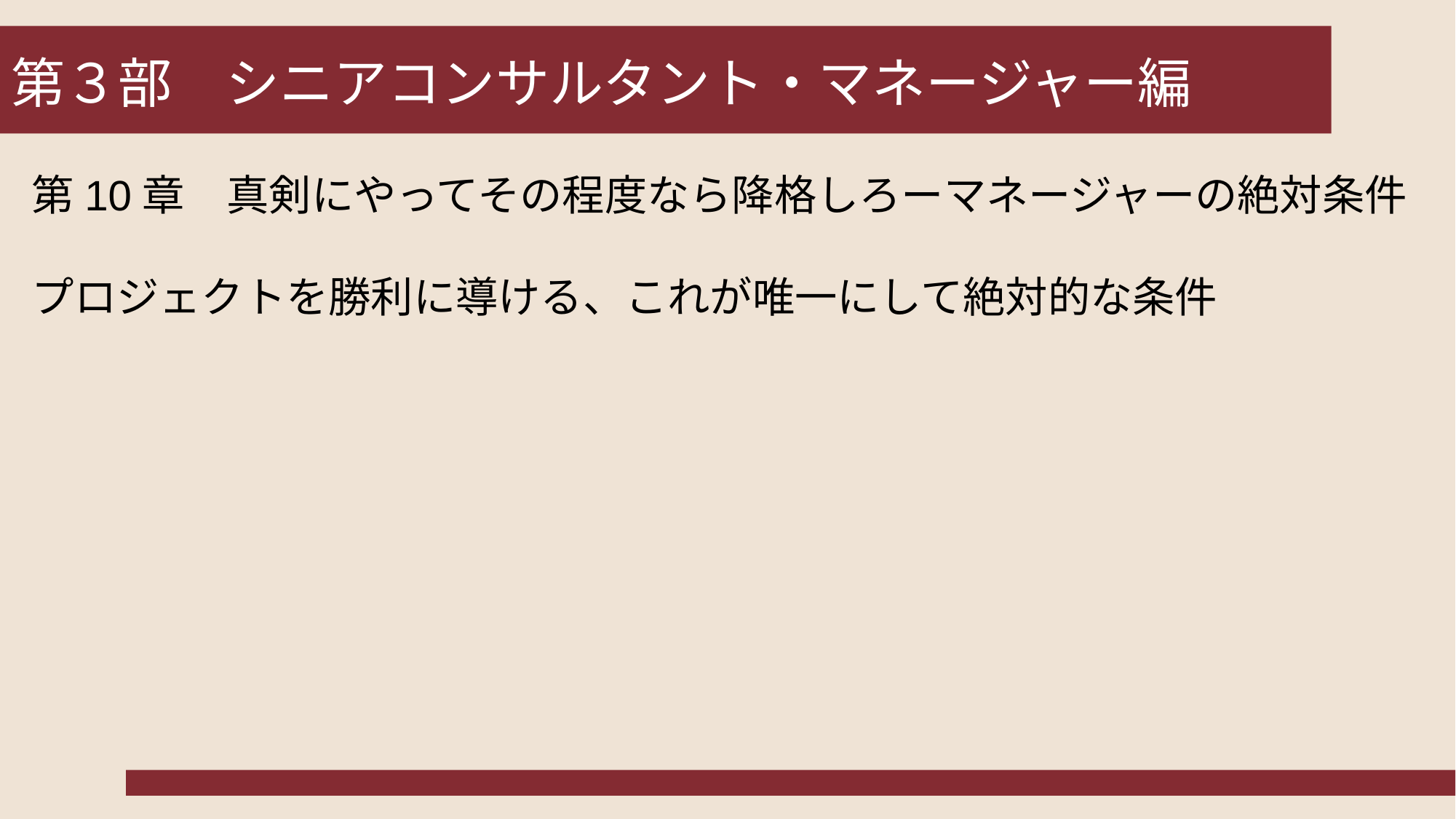

# 第３部　シニアコンサルタント・マネージャー編
第10章　真剣にやってその程度なら降格しろーマネージャーの絶対条件

プロジェクトを勝利に導ける、これが唯一にして絶対的な条件
16